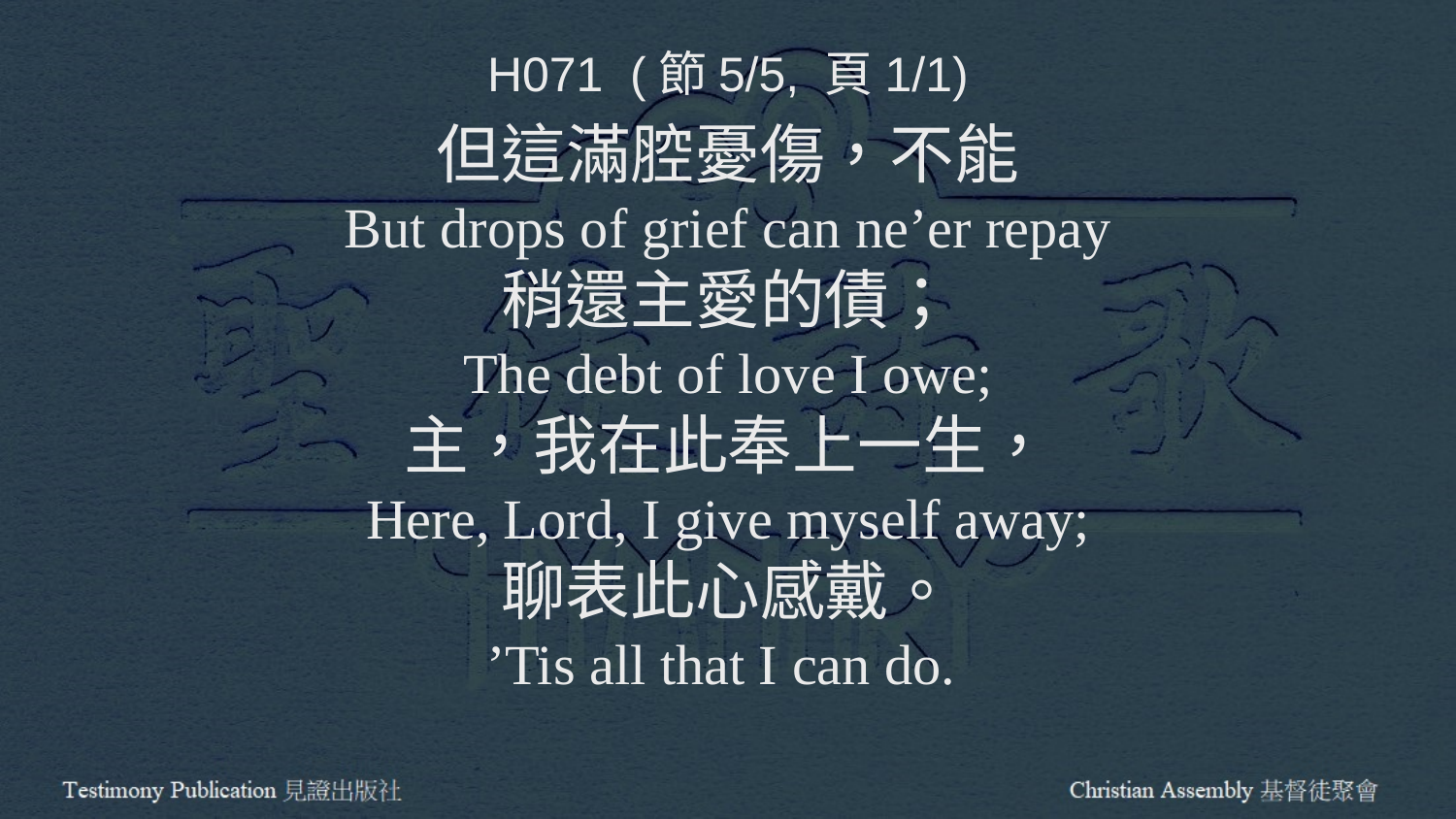

H071  (節5/5, 頁1/1)
但這滿腔憂傷，不能
But drops of grief can ne’er repay
稍還主愛的債；
The debt of love I owe;
主，我在此奉上一生，
Here, Lord, I give myself away;
聊表此心感戴。
’Tis all that I can do.